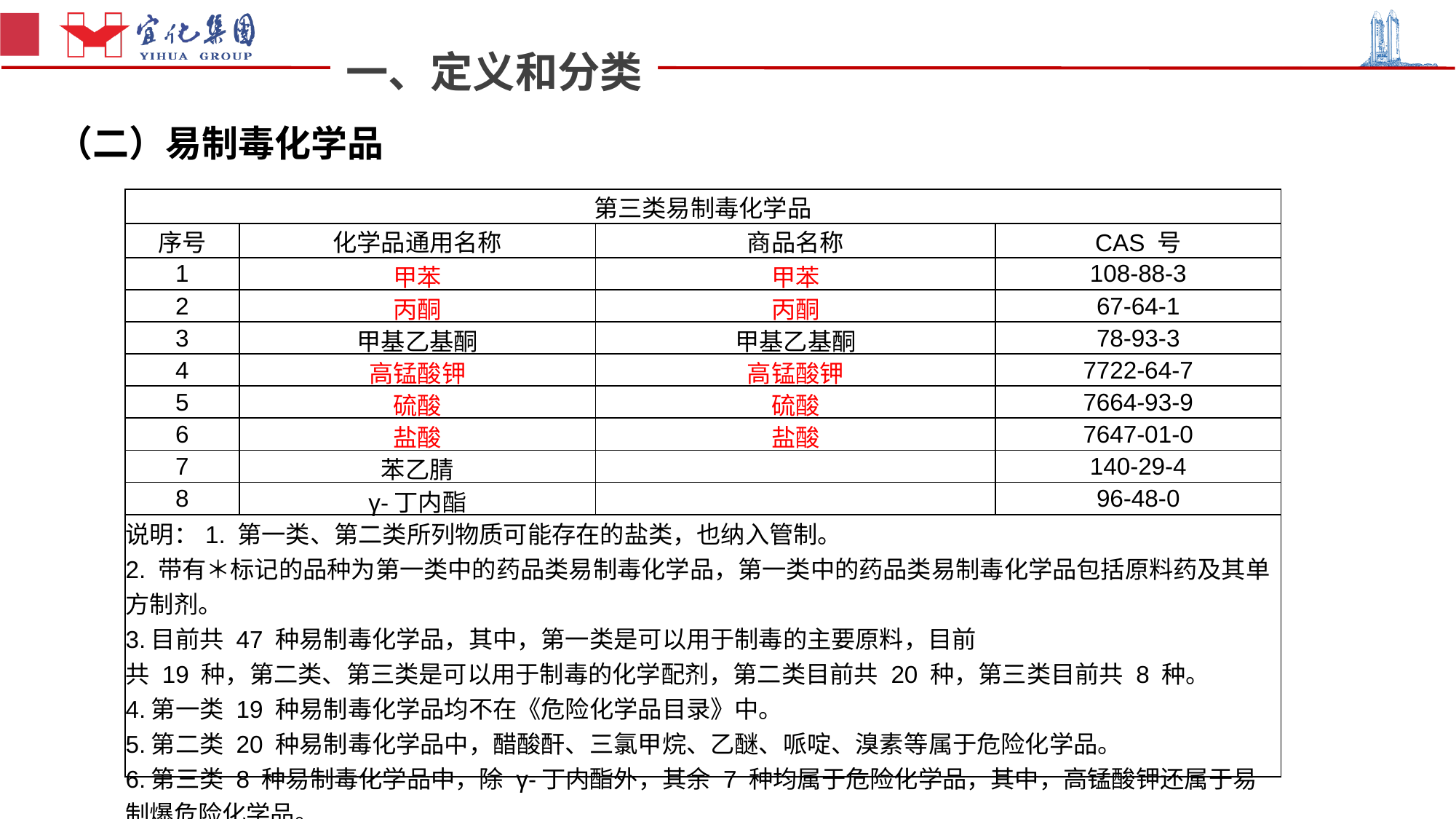

一、定义和分类
（二）易制毒化学品

| 第三类易制毒化学品 |  |  |  |
| --- | --- | --- | --- |
| 序号 | 化学品通用名称 | 商品名称 | CAS 号 |
| 1 | 甲苯 | 甲苯 | 108-88-3 |
| 2 | 丙酮 | 丙酮 | 67-64-1 |
| 3 | 甲基乙基酮 | 甲基乙基酮 | 78-93-3 |
| 4 | 高锰酸钾 | 高锰酸钾 | 7722-64-7 |
| 5 | 硫酸 | 硫酸 | 7664-93-9 |
| 6 | 盐酸 | 盐酸 | 7647-01-0 |
| 7 | 苯乙腈 |  | 140-29-4 |
| 8 | γ-丁内酯 |  | 96-48-0 |
| 说明：1. 第一类、第二类所列物质可能存在的盐类，也纳入管制。 2. 带有＊标记的品种为第一类中的药品类易制毒化学品，第一类中的药品类易制毒化学品包括原料药及其单方制剂。 3.目前共 47 种易制毒化学品，其中，第一类是可以用于制毒的主要原料，目前 共 19 种，第二类、第三类是可以用于制毒的化学配剂，第二类目前共 20 种，第三类目前共 8 种。 4.第一类 19 种易制毒化学品均不在《危险化学品目录》中。 5.第二类 20 种易制毒化学品中，醋酸酐、三氯甲烷、乙醚、哌啶、溴素等属于危险化学品。 6.第三类 8 种易制毒化学品中，除 γ-丁内酯外，其余 7 种均属于危险化学品，其中，高锰酸钾还属于易制爆危险化学品。 |  |  |  |